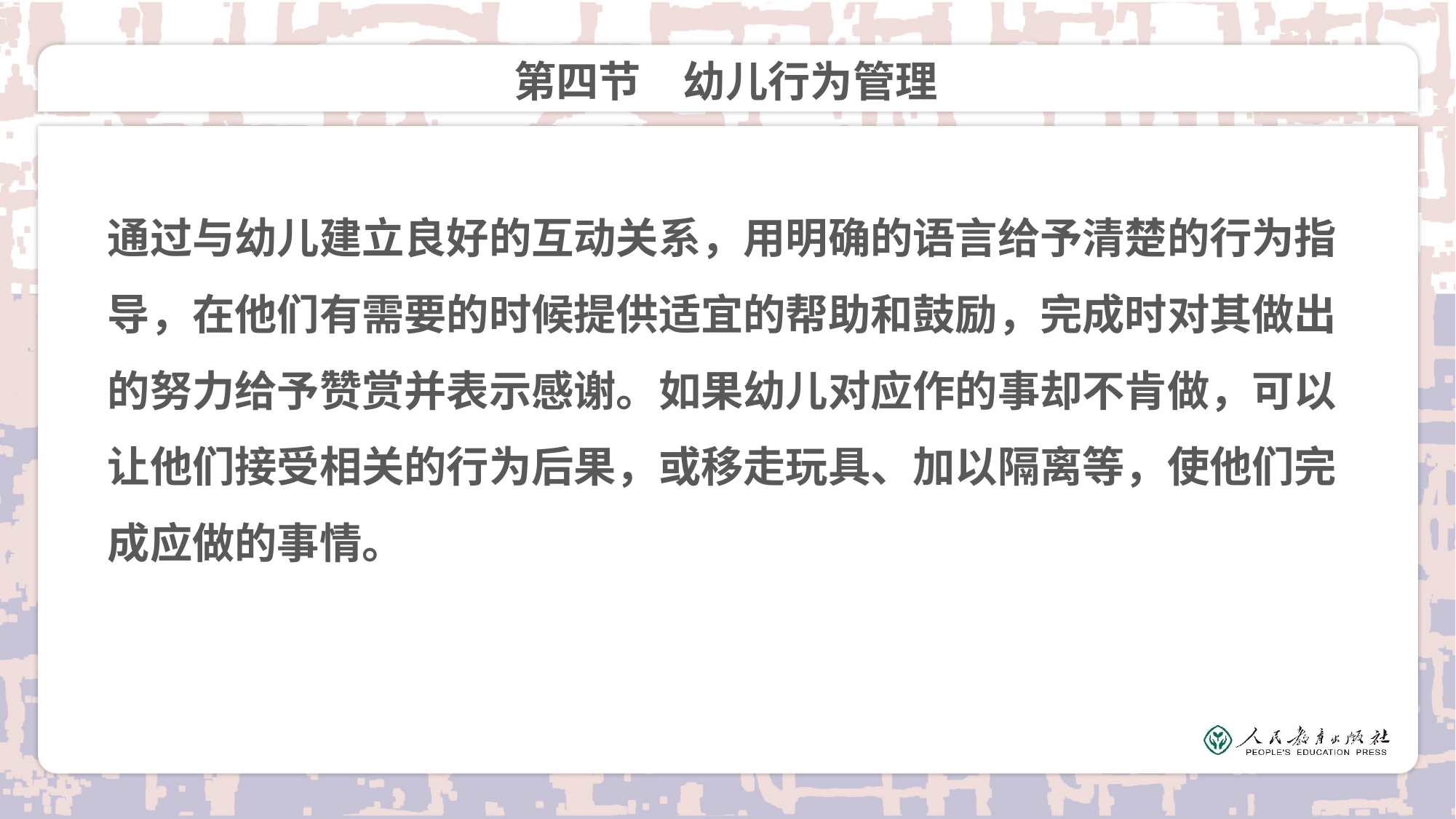

# 第四节　幼儿行为管理
通过与幼儿建立良好的互动关系，用明确的语言给予清楚的行为指导，在他们有需要的时候提供适宜的帮助和鼓励，完成时对其做出的努力给予赞赏并表示感谢。如果幼儿对应作的事却不肯做，可以让他们接受相关的行为后果，或移走玩具、加以隔离等，使他们完成应做的事情。